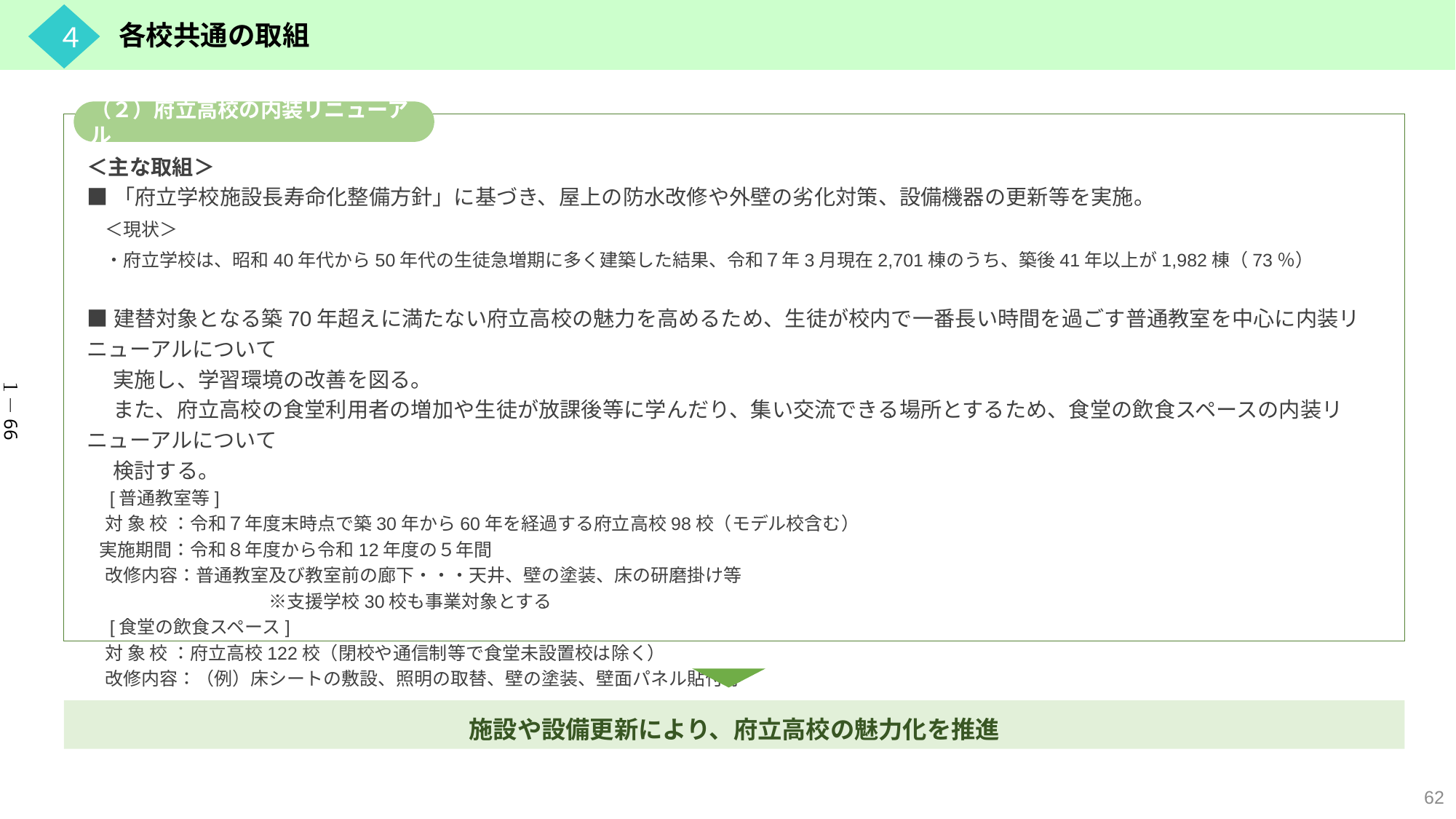

４
各校共通の取組
（２）府立高校の内装リニューアル

＜主な取組＞
■「府立学校施設長寿命化整備方針」に基づき、屋上の防水改修や外壁の劣化対策、設備機器の更新等を実施。
　＜現状＞
　・府立学校は、昭和40年代から50年代の生徒急増期に多く建築した結果、令和７年3月現在2,701棟のうち、築後41年以上が1,982棟（73％）

■建替対象となる築70年超えに満たない府立高校の魅力を高めるため、生徒が校内で一番長い時間を過ごす普通教室を中心に内装リニューアルについて
　 実施し、学習環境の改善を図る。
　 また、府立高校の食堂利用者の増加や生徒が放課後等に学んだり、集い交流できる場所とするため、食堂の飲食スペースの内装リニューアルについて
　 検討する。
　[普通教室等]
　対 象 校 ：令和７年度末時点で築30年から60年を経過する府立高校98校（モデル校含む）
  実施期間：令和８年度から令和12年度の５年間
　改修内容：普通教室及び教室前の廊下・・・天井、壁の塗装、床の研磨掛け等
　　　　　　　　　　※支援学校30校も事業対象とする
　[食堂の飲食スペース]
　対 象 校 ：府立高校122校（閉校や通信制等で食堂未設置校は除く）
　改修内容：（例）床シートの敷設、照明の取替、壁の塗装、壁面パネル貼付等
１－66

施設や設備更新により、府立高校の魅力化を推進
62